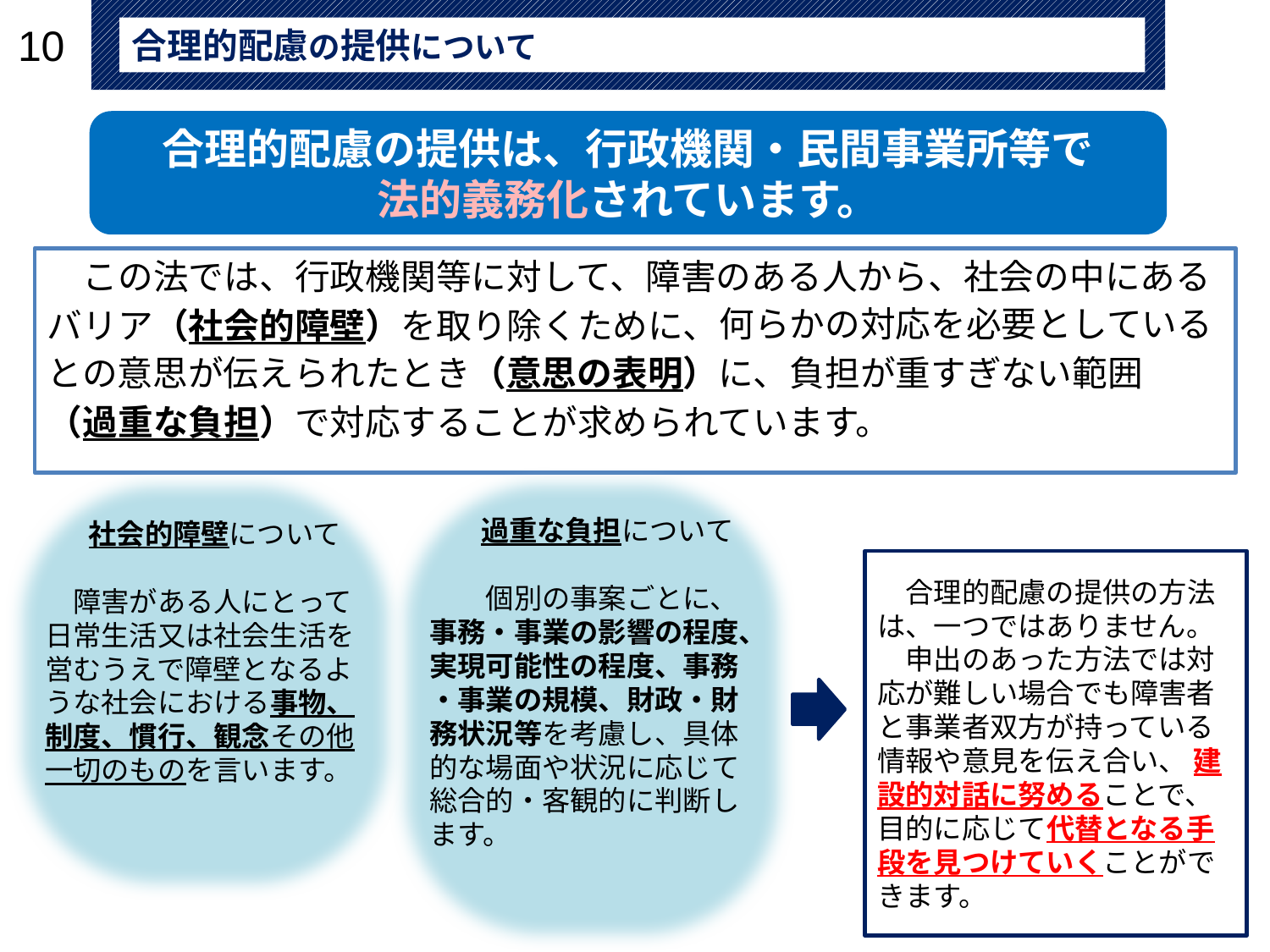

10
合理的配慮の提供について
合理的配慮の提供は、行政機関・民間事業所等で
法的義務化されています。

　　　　　　　　　　　　　　　　　　　何らかの対応を必要としている
との意思が伝えられたとき（意思の表明）に、

　　　　　　　　　　　　　　　　　　　　　負担が重すぎない範囲
（過重な負担）で対応することが求められています。
　この法では、行政機関等に対して、障害のある人から、社会の中にある
バリア（社会的障壁）を取り除くために、

過重な負担について

　　個別の事案ごとに、
事務・事業の影響の程度、
実現可能性の程度、事務
・事業の規模、財政・財
務状況等を考慮し、具体
的な場面や状況に応じて
総合的・客観的に判断し
ます。
社会的障壁について

　障害がある人にとって
日常生活又は社会生活を
営むうえで障壁となるよ
うな社会における事物、
制度、慣行、観念その他
一切のものを言います。
　合理的配慮の提供の方法は、一つではありません。
　申出のあった方法では対応が難しい場合でも障害者と事業者双方が持っている情報や意見を伝え合い、 建設的対話に努めることで、目的に応じて代替となる手段を見つけていくことができます。